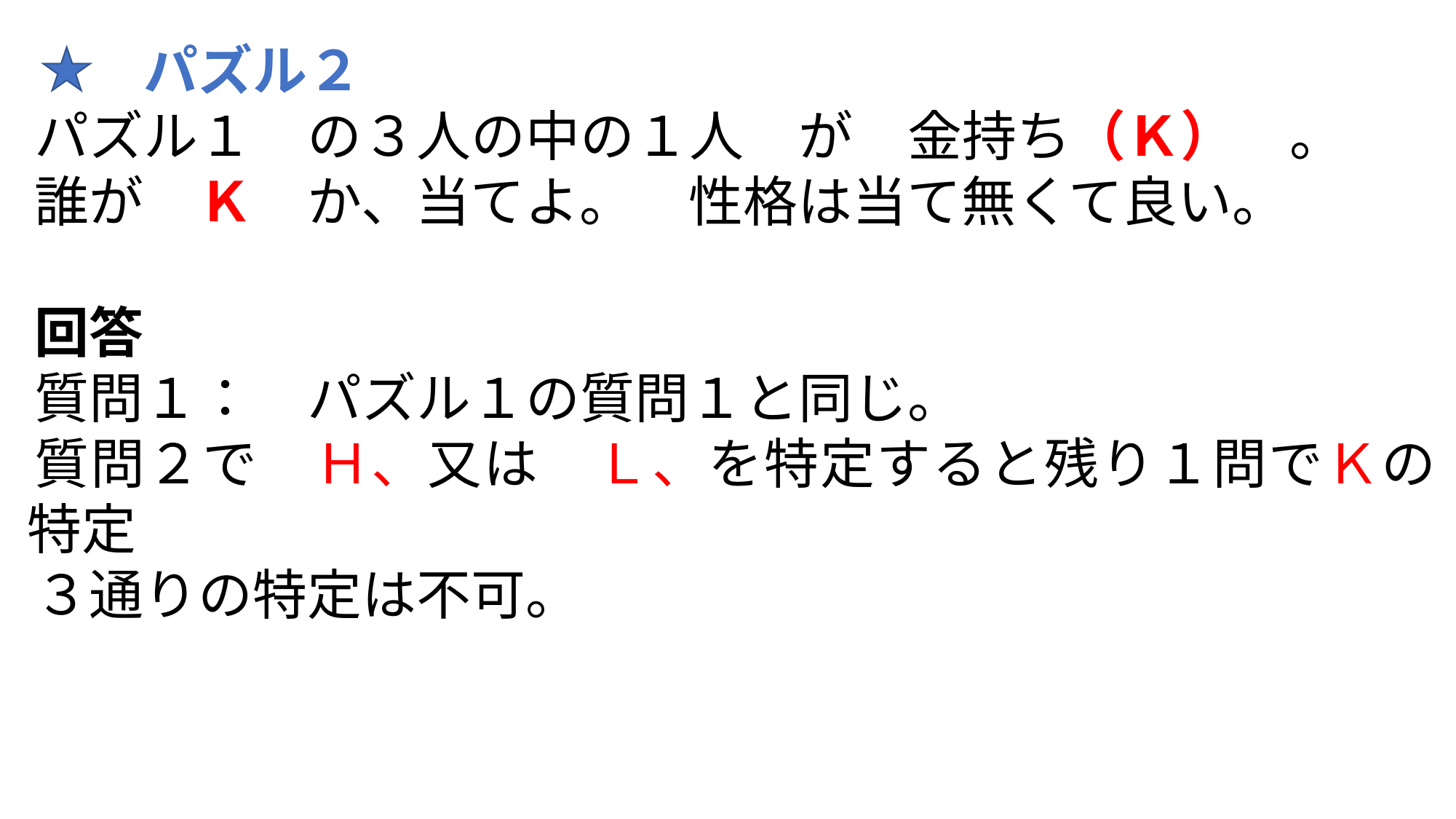

パズル２
パズル１　の３人の中の１人　が　金持ち（Ｋ）　。
誰が　Ｋ　か、当てよ。　性格は当て無くて良い。

回答
質問１：　パズル１の質問１と同じ。
質問２で　Ｈ、又は　Ｌ、を特定すると残り１問でＫの特定
３通りの特定は不可。